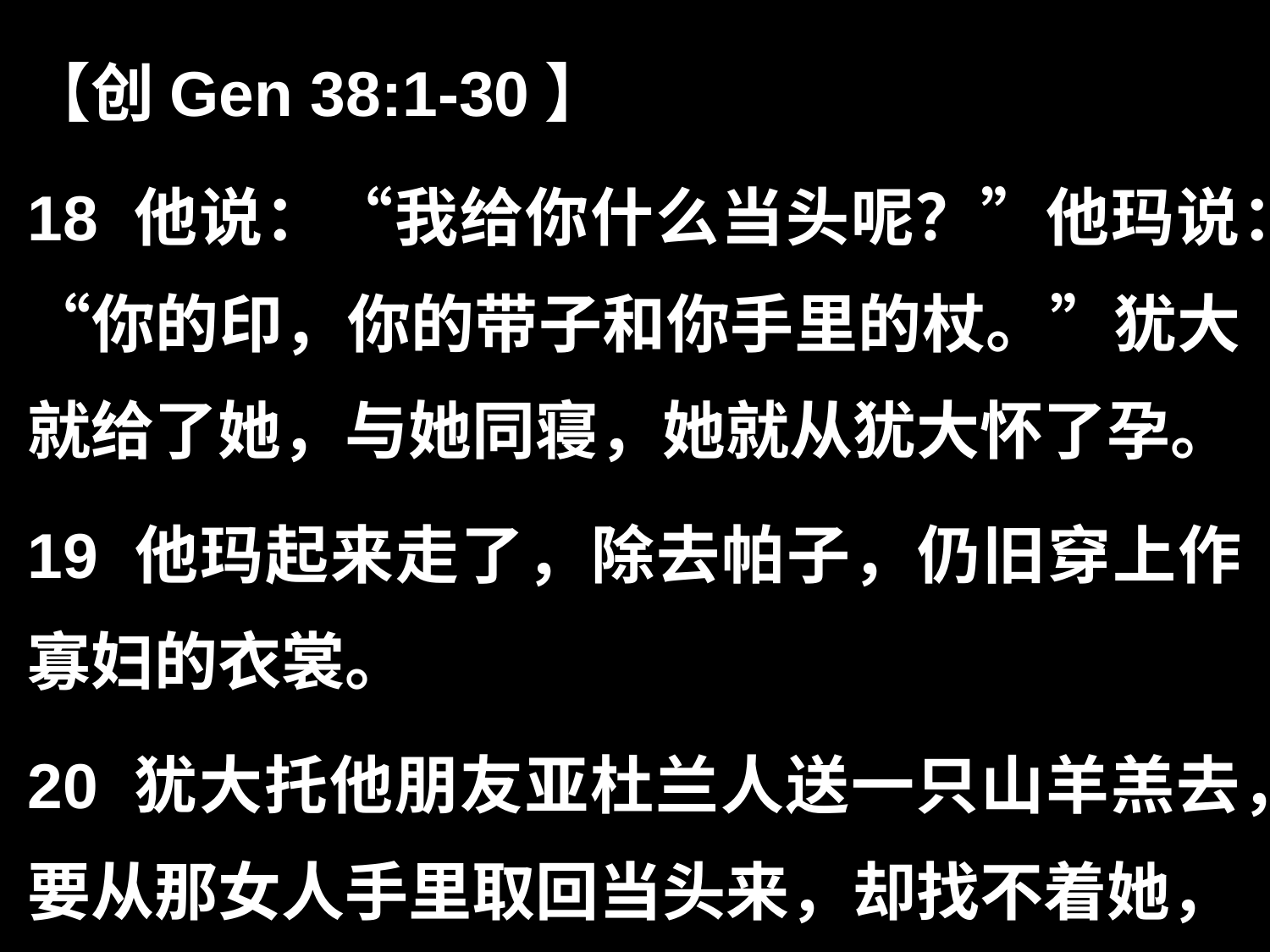

【创Gen 38:1-30】
18 他说：“我给你什么当头呢？”他玛说：“你的印，你的带子和你手里的杖。”犹大就给了她，与她同寝，她就从犹大怀了孕。
19 他玛起来走了，除去帕子，仍旧穿上作寡妇的衣裳。
20 犹大托他朋友亚杜兰人送一只山羊羔去，要从那女人手里取回当头来，却找不着她，